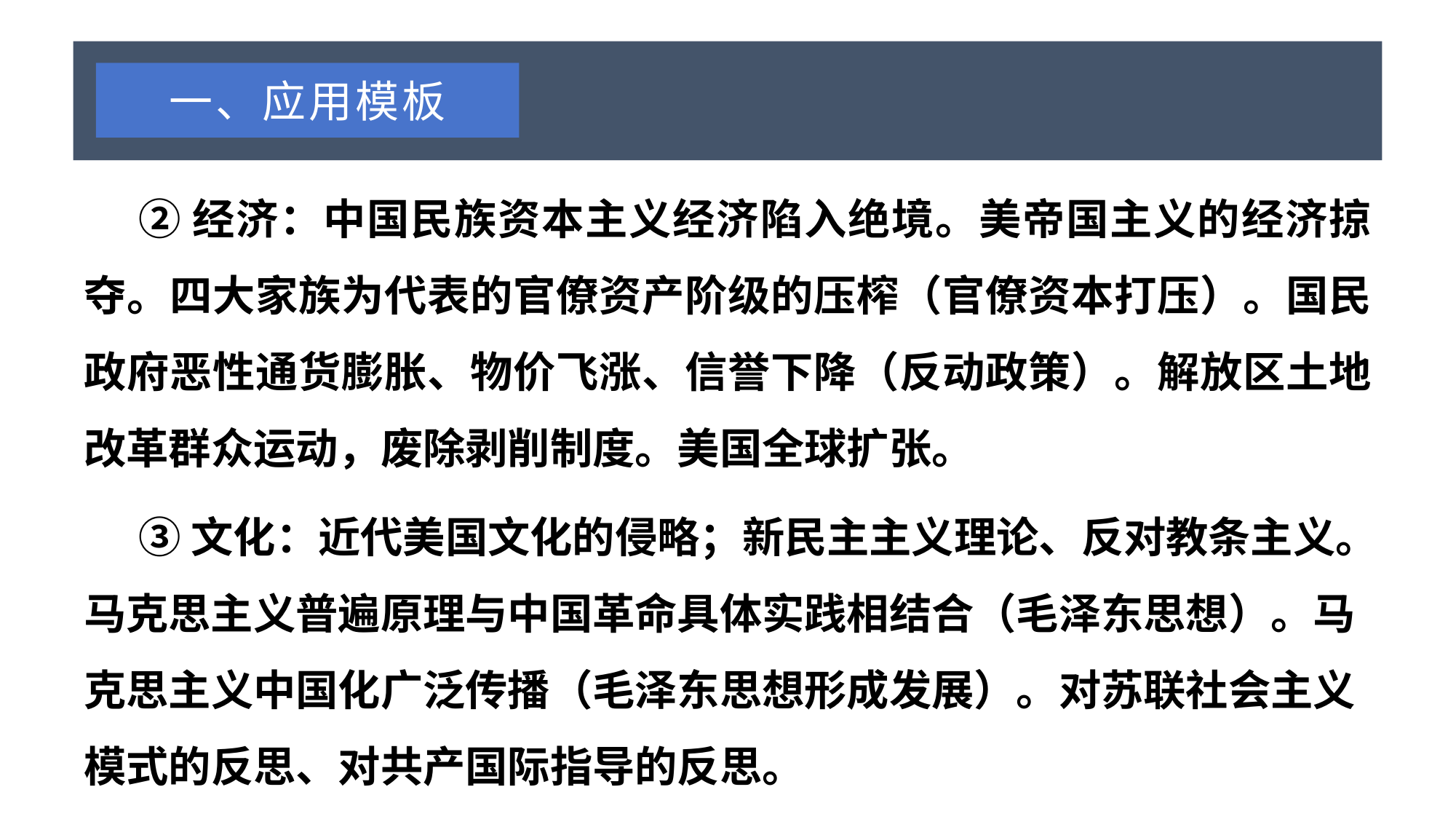

一、应用模板
②经济：中国民族资本主义经济陷入绝境。美帝国主义的经济掠夺。四大家族为代表的官僚资产阶级的压榨（官僚资本打压）。国民政府恶性通货膨胀、物价飞涨、信誉下降（反动政策）。解放区土地改革群众运动，废除剥削制度。美国全球扩张。
③文化：近代美国文化的侵略；新民主主义理论、反对教条主义。马克思主义普遍原理与中国革命具体实践相结合（毛泽东思想）。马克思主义中国化广泛传播（毛泽东思想形成发展）。对苏联社会主义模式的反思、对共产国际指导的反思。